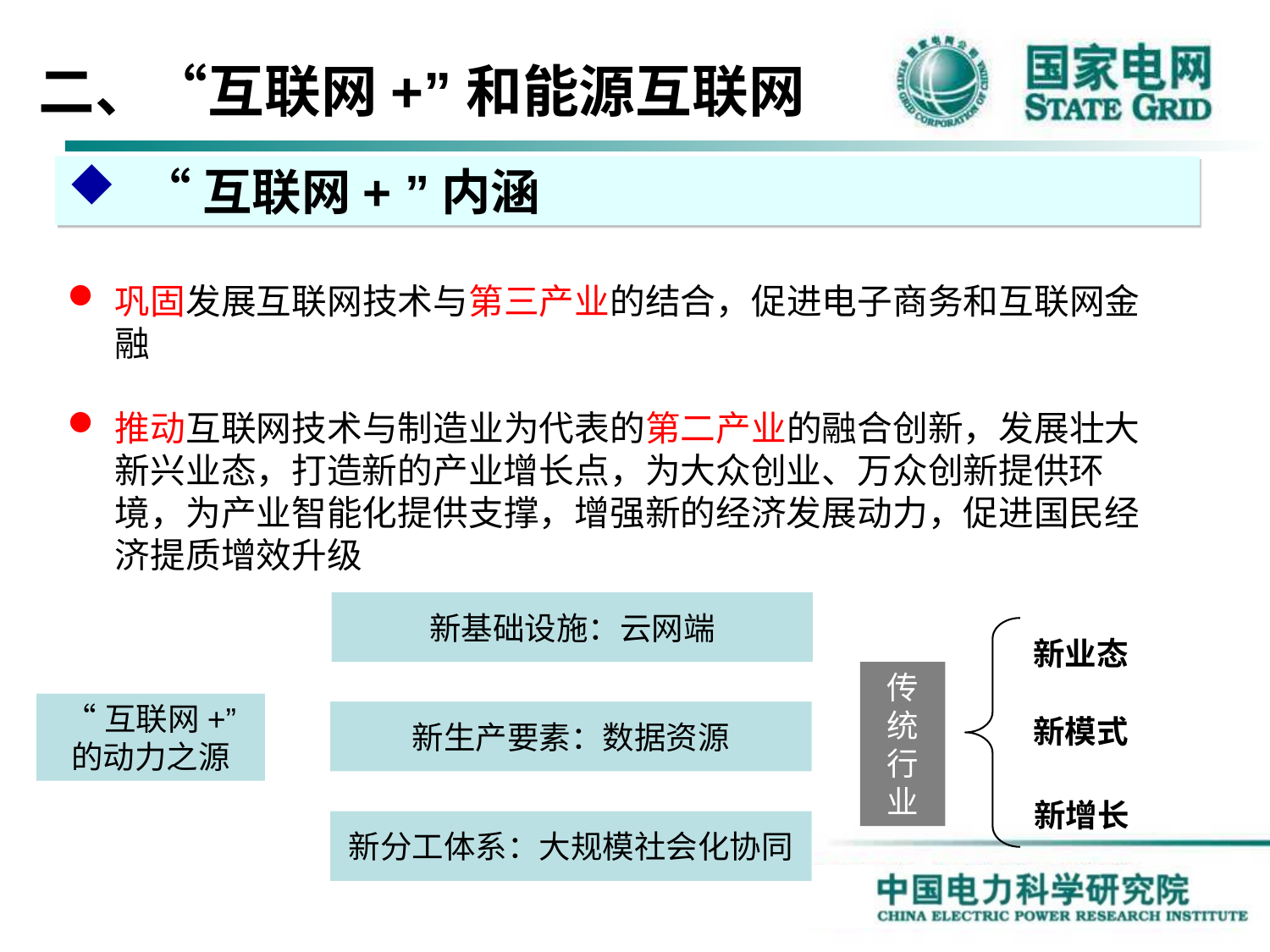

二、“互联网+”和能源互联网
“互联网+ ”内涵
巩固发展互联网技术与第三产业的结合，促进电子商务和互联网金融

推动互联网技术与制造业为代表的第二产业的融合创新，发展壮大新兴业态，打造新的产业增长点，为大众创业、万众创新提供环境，为产业智能化提供支撑，增强新的经济发展动力，促进国民经济提质增效升级

新基础设施：云网端

新业态
传统行业
“互联网+”
的动力之源
新生产要素：数据资源
新模式
新增长
新分工体系：大规模社会化协同